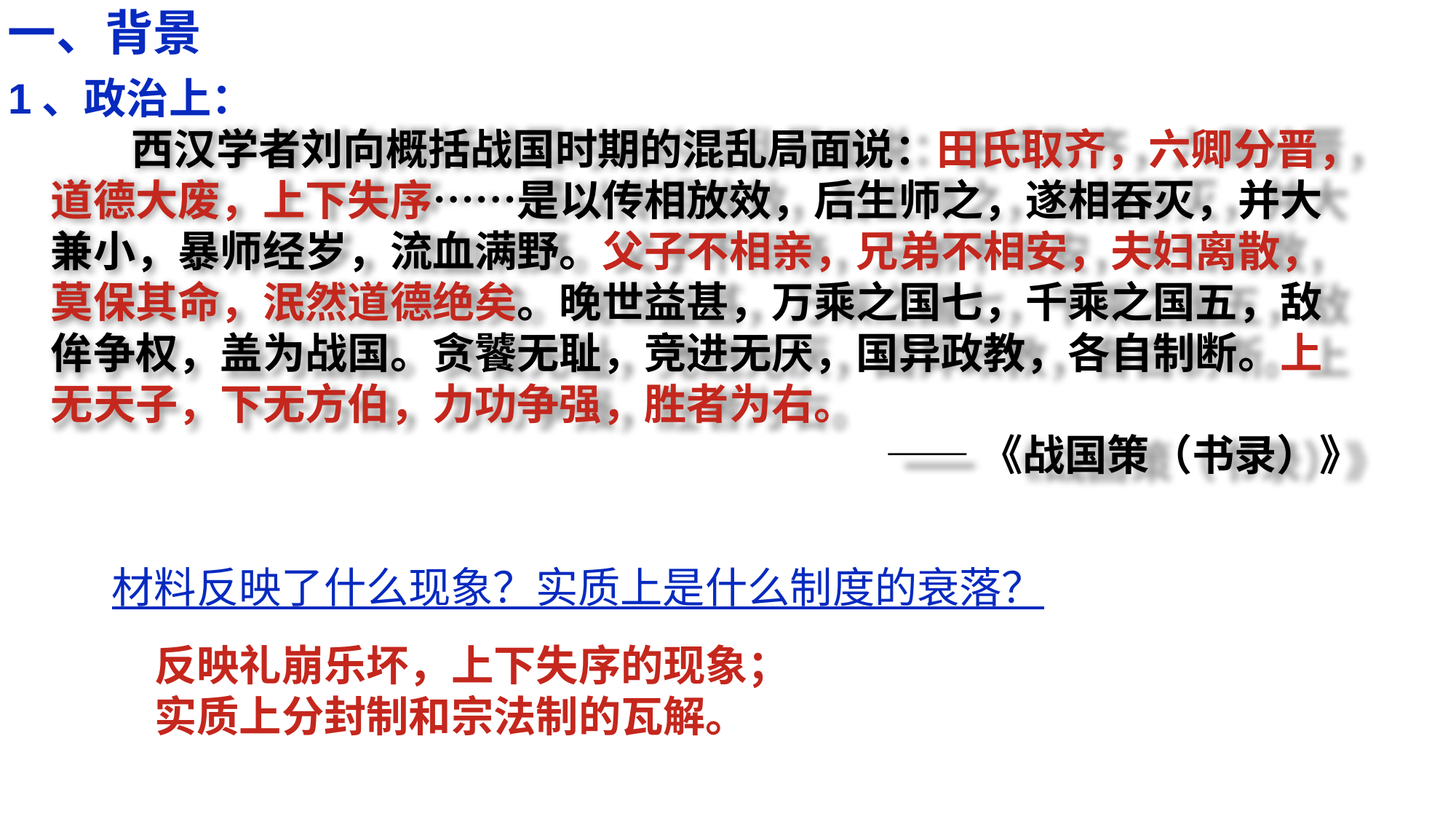

一、背景
1、政治上：
 西汉学者刘向概括战国时期的混乱局面说：田氏取齐，六卿分晋，道德大废，上下失序……是以传相放效，后生师之，遂相吞灭，并大兼小，暴师经岁，流血满野。父子不相亲，兄弟不相安，夫妇离散，莫保其命，泯然道德绝矣。晚世益甚，万乘之国七，千乘之国五，敌侔争权，盖为战国。贪饕无耻，竞进无厌，国异政教，各自制断。上无天子，下无方伯，力功争强，胜者为右。
——《战国策（书录）》
材料反映了什么现象？实质上是什么制度的衰落？
反映礼崩乐坏，上下失序的现象；
实质上分封制和宗法制的瓦解。